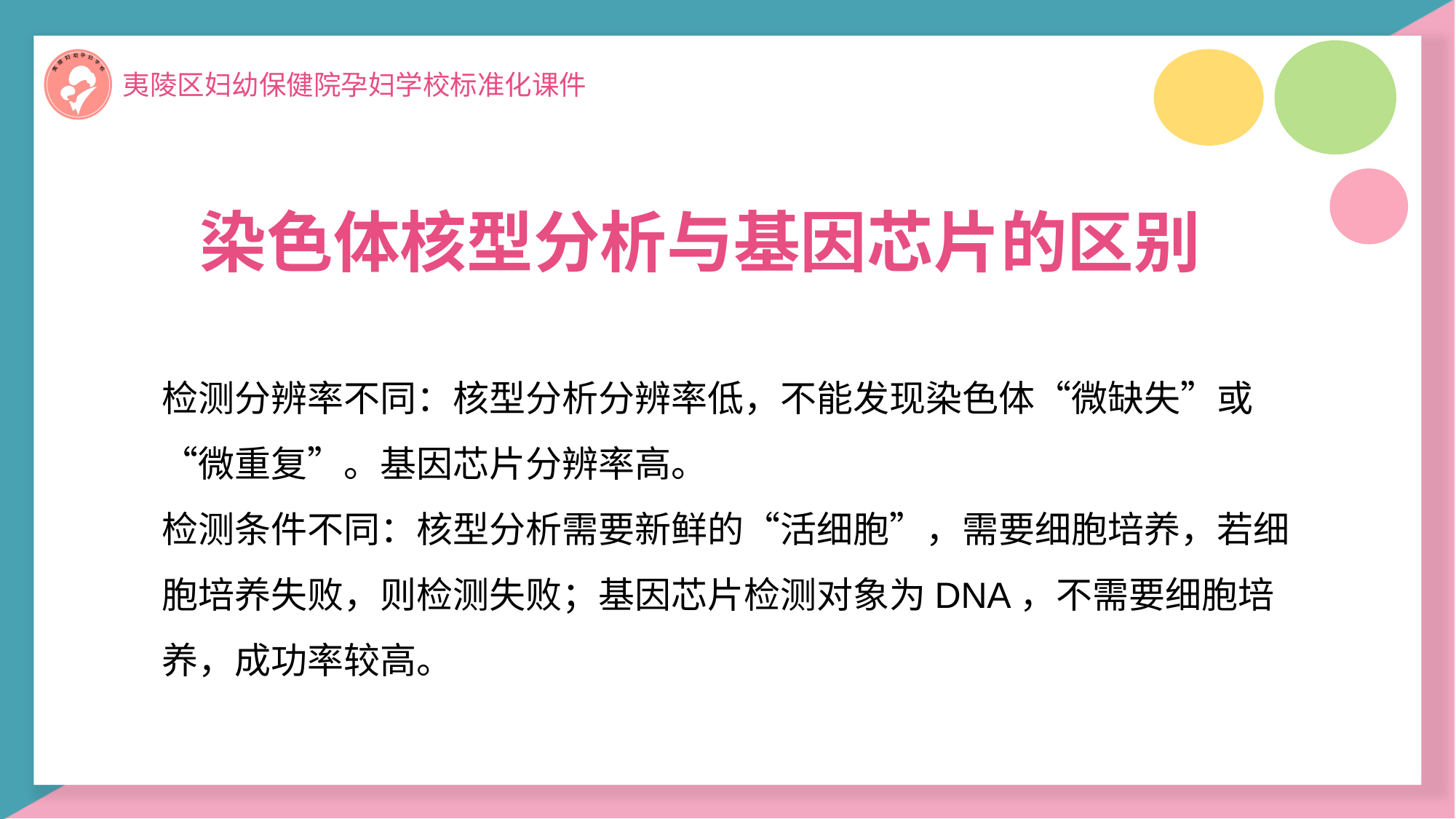

# 染色体核型分析与基因芯片的区别

检测分辨率不同：核型分析分辨率低，不能发现染色体“微缺失”或“微重复”。基因芯片分辨率高。
检测条件不同：核型分析需要新鲜的“活细胞”，需要细胞培养，若细胞培养失败，则检测失败；基因芯片检测对象为DNA，不需要细胞培养，成功率较高。